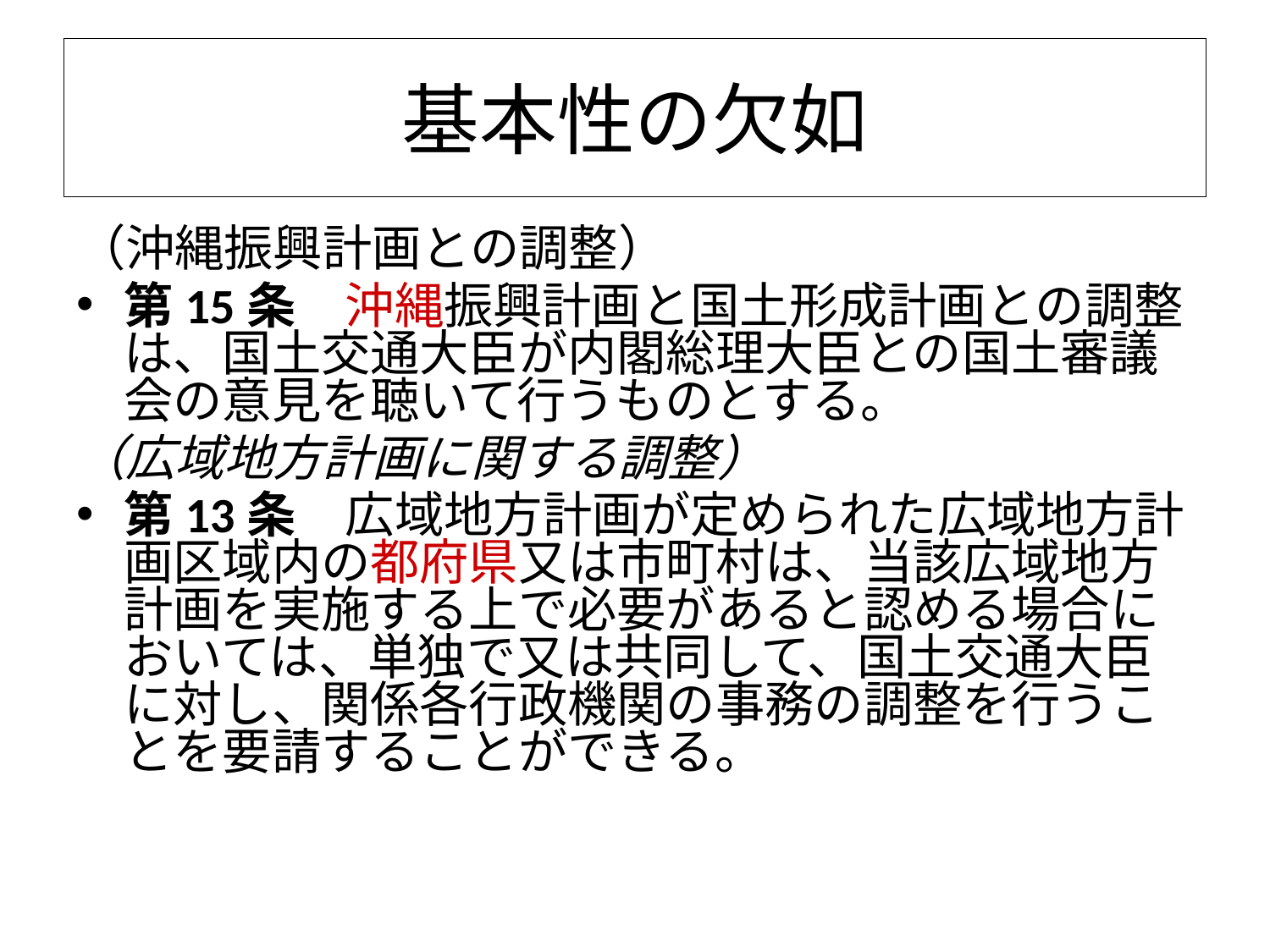

# 基本性の欠如
（沖縄振興計画との調整）
第15条　沖縄振興計画と国土形成計画との調整は、国土交通大臣が内閣総理大臣との国土審議会の意見を聴いて行うものとする。
（広域地方計画に関する調整）
第13条　広域地方計画が定められた広域地方計画区域内の都府県又は市町村は、当該広域地方計画を実施する上で必要があると認める場合においては、単独で又は共同して、国土交通大臣に対し、関係各行政機関の事務の調整を行うことを要請することができる。